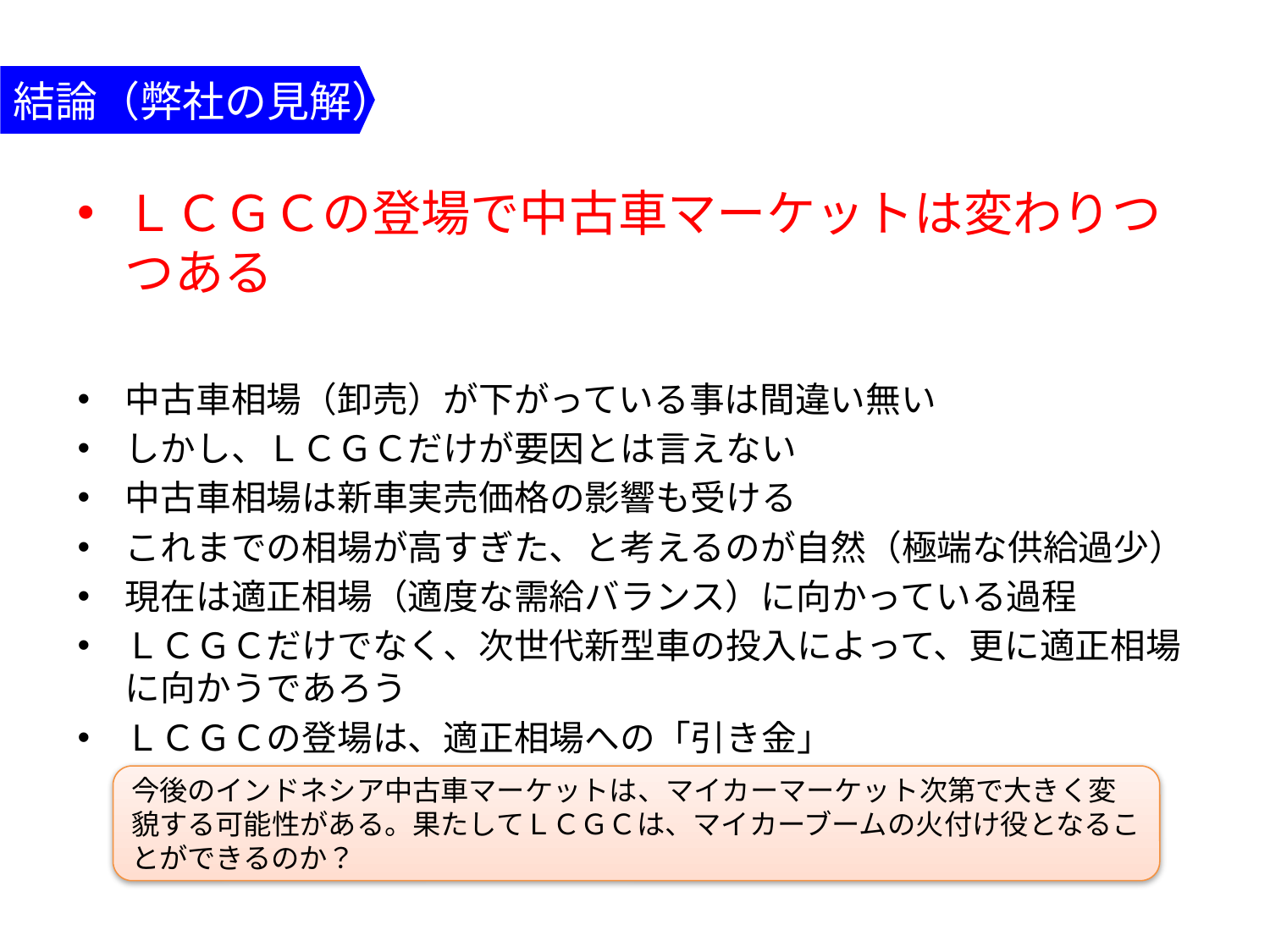

結論（弊社の見解）
ＬＣＧＣの登場で中古車マーケットは変わりつつある

中古車相場（卸売）が下がっている事は間違い無い
しかし、ＬＣＧＣだけが要因とは言えない
中古車相場は新車実売価格の影響も受ける
これまでの相場が高すぎた、と考えるのが自然（極端な供給過少）
現在は適正相場（適度な需給バランス）に向かっている過程
ＬＣＧＣだけでなく、次世代新型車の投入によって、更に適正相場に向かうであろう
ＬＣＧＣの登場は、適正相場への「引き金」

今後のインドネシア中古車マーケットは、マイカーマーケット次第で大きく変貌する可能性がある。果たしてＬＣＧＣは、マイカーブームの火付け役となることができるのか？